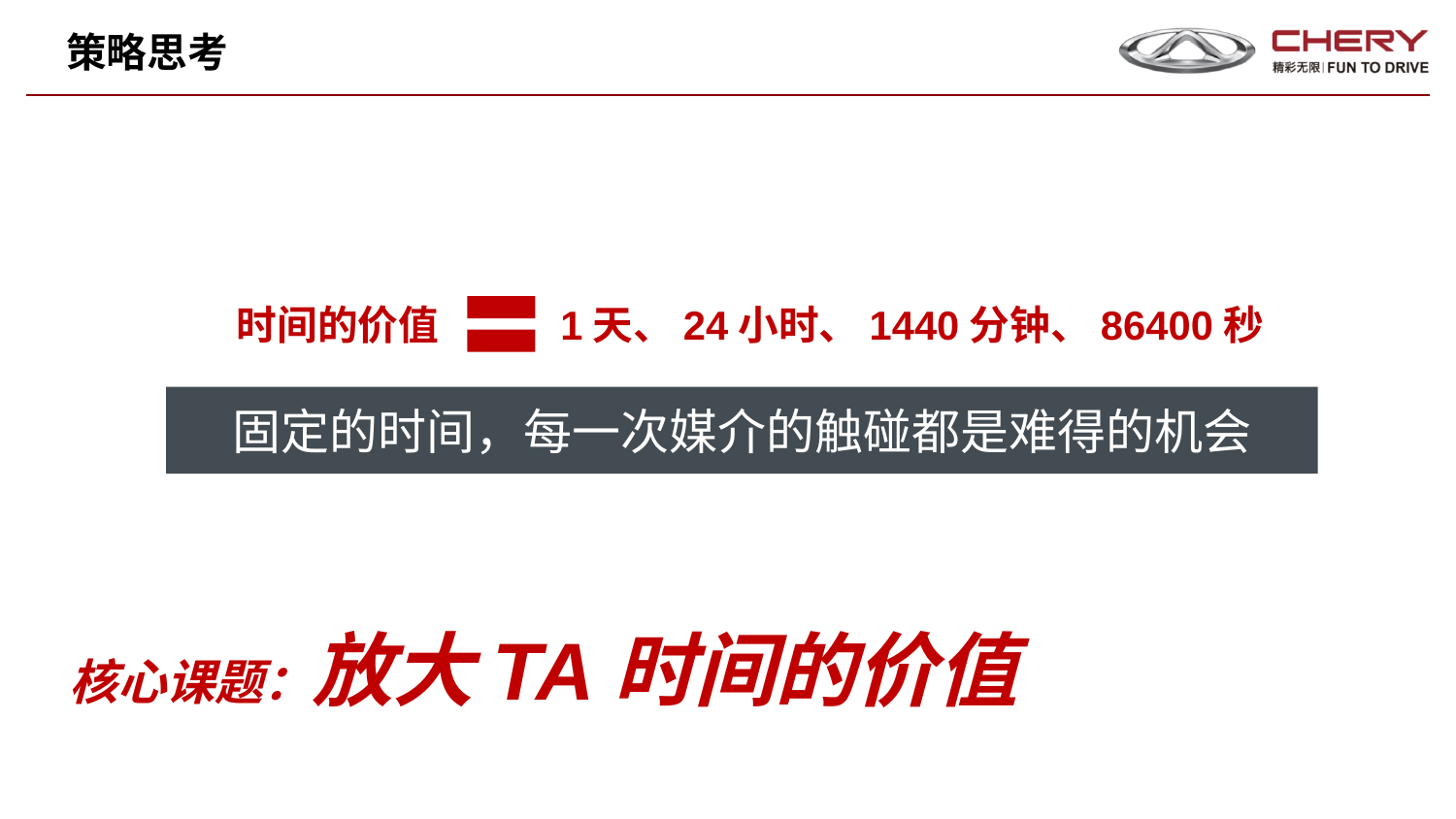

策略思考

时间的价值
1天、24小时、1440分钟、86400秒
固定的时间，每一次媒介的触碰都是难得的机会
核心课题：放大TA时间的价值